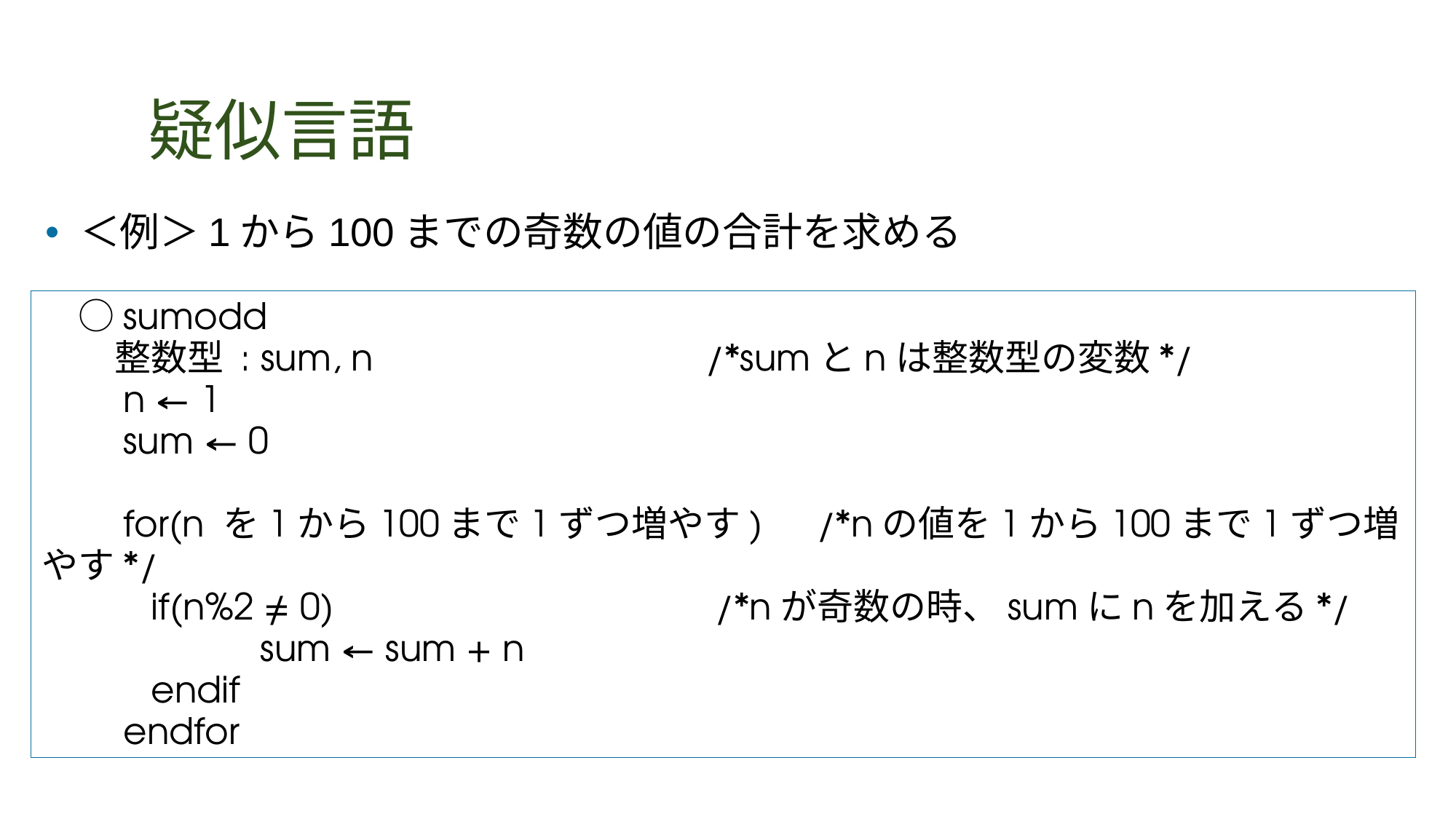

# 疑似言語
＜例＞1から100までの奇数の値の合計を求める
　○sumodd
　　整数型 : sum, n		　　　/*sumとnは整数型の変数*/
　　n ← 1
　　sum ← 0

　　for(n を1から100まで1ずつ増やす)　/*nの値を1から100まで1ずつ増やす*/
	if(n%2 ≠ 0)　　　　　　　　　　/*nが奇数の時、sumにnを加える*/
		sum ← sum + n
	endif
　　endfor